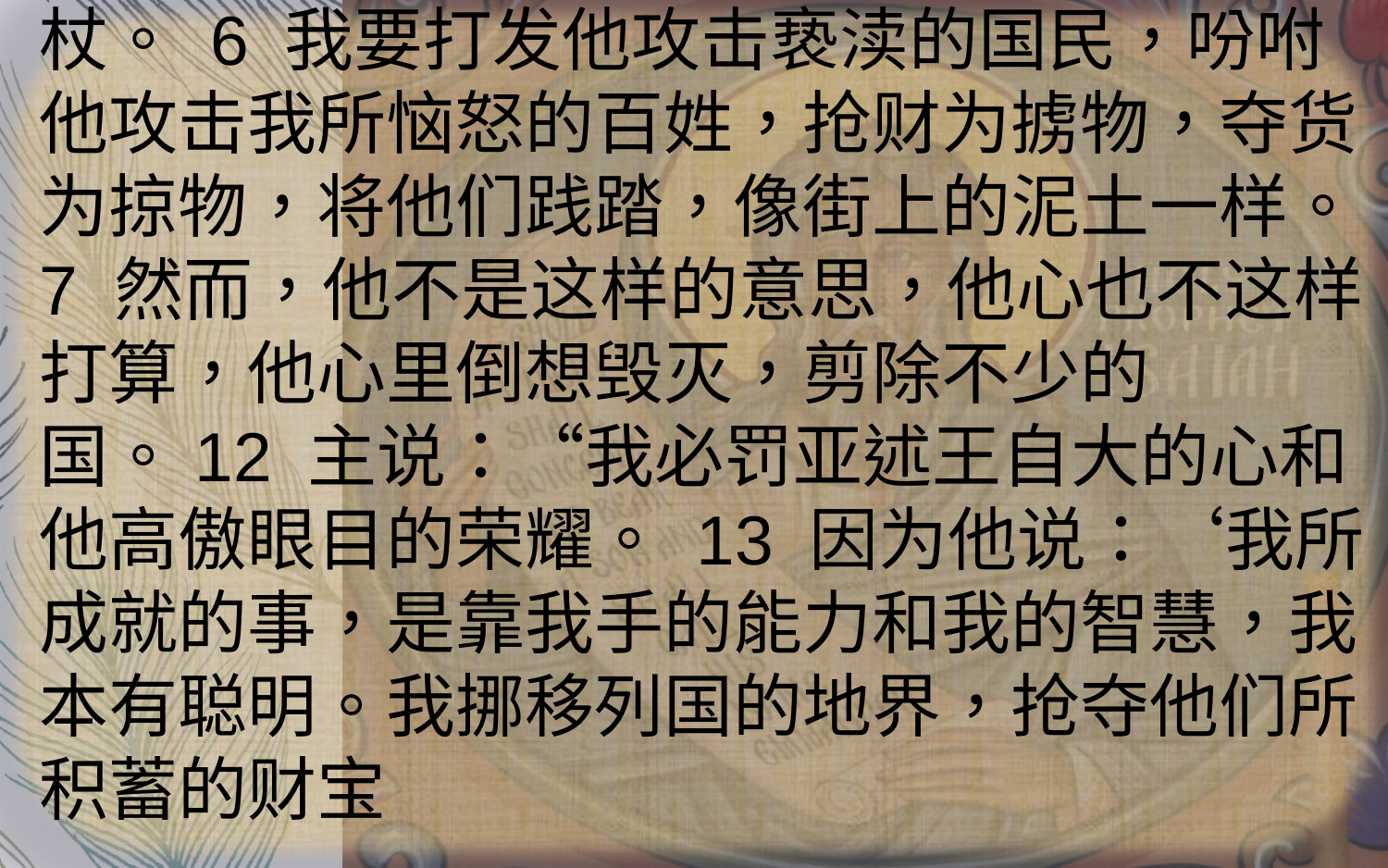

# 10:5 “亚述是我怒气的棍，手中拿我恼恨的杖。 6 我要打发他攻击亵渎的国民，吩咐他攻击我所恼怒的百姓，抢财为掳物，夺货为掠物，将他们践踏，像街上的泥土一样。 7 然而，他不是这样的意思，他心也不这样打算，他心里倒想毁灭，剪除不少的国。12 主说：“我必罚亚述王自大的心和他高傲眼目的荣耀。 13 因为他说：‘我所成就的事，是靠我手的能力和我的智慧，我本有聪明。我挪移列国的地界，抢夺他们所积蓄的财宝